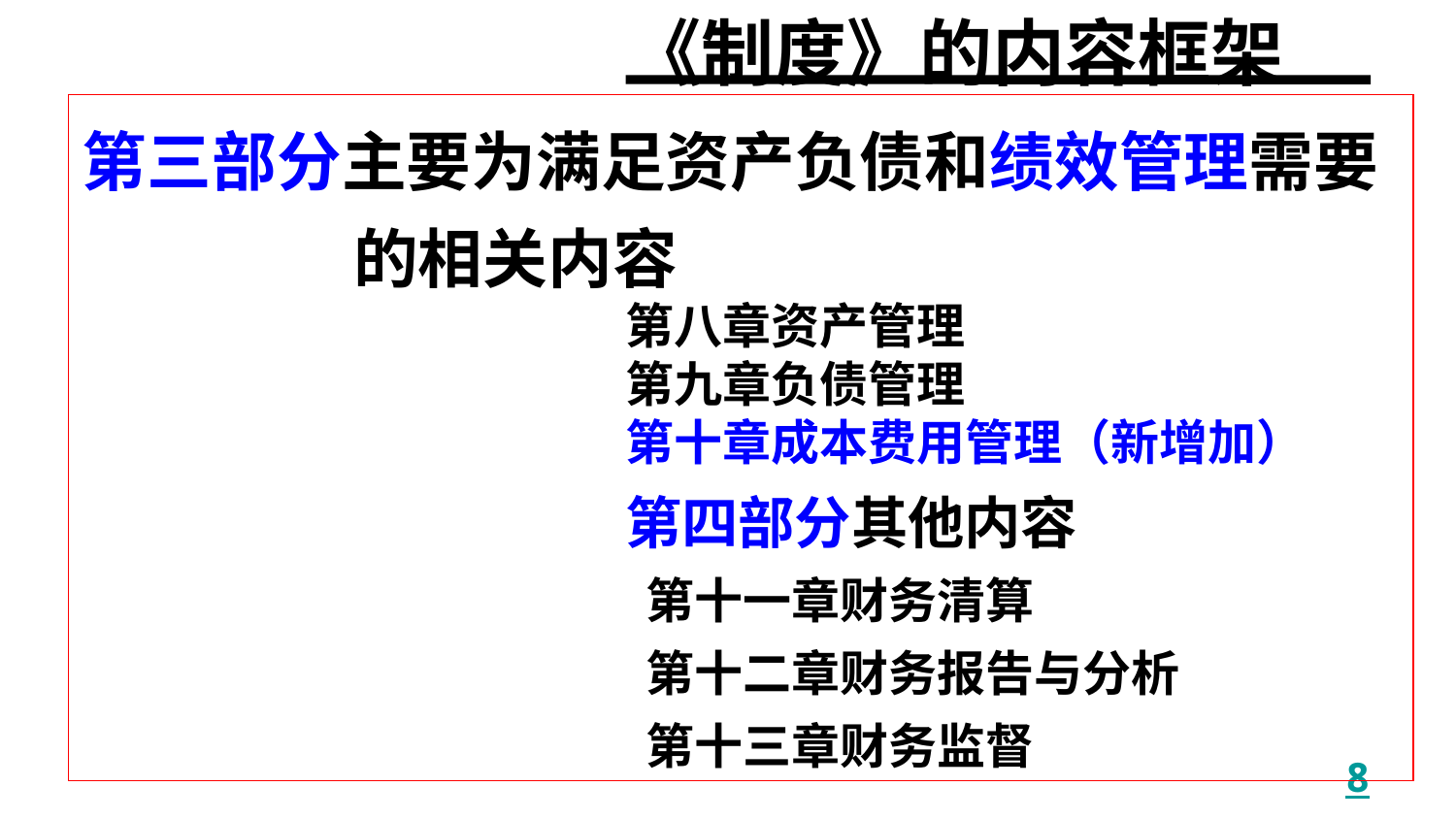

《制度》的内容框架

第三部分主要为满足资产负债和绩效管理需要的相关内容
第八章资产管理
第九章负债管理
第十章成本费用管理（新增加）
第四部分其他内容
              第十一章财务清算
              第十二章财务报告与分析
              第十三章财务监督

8